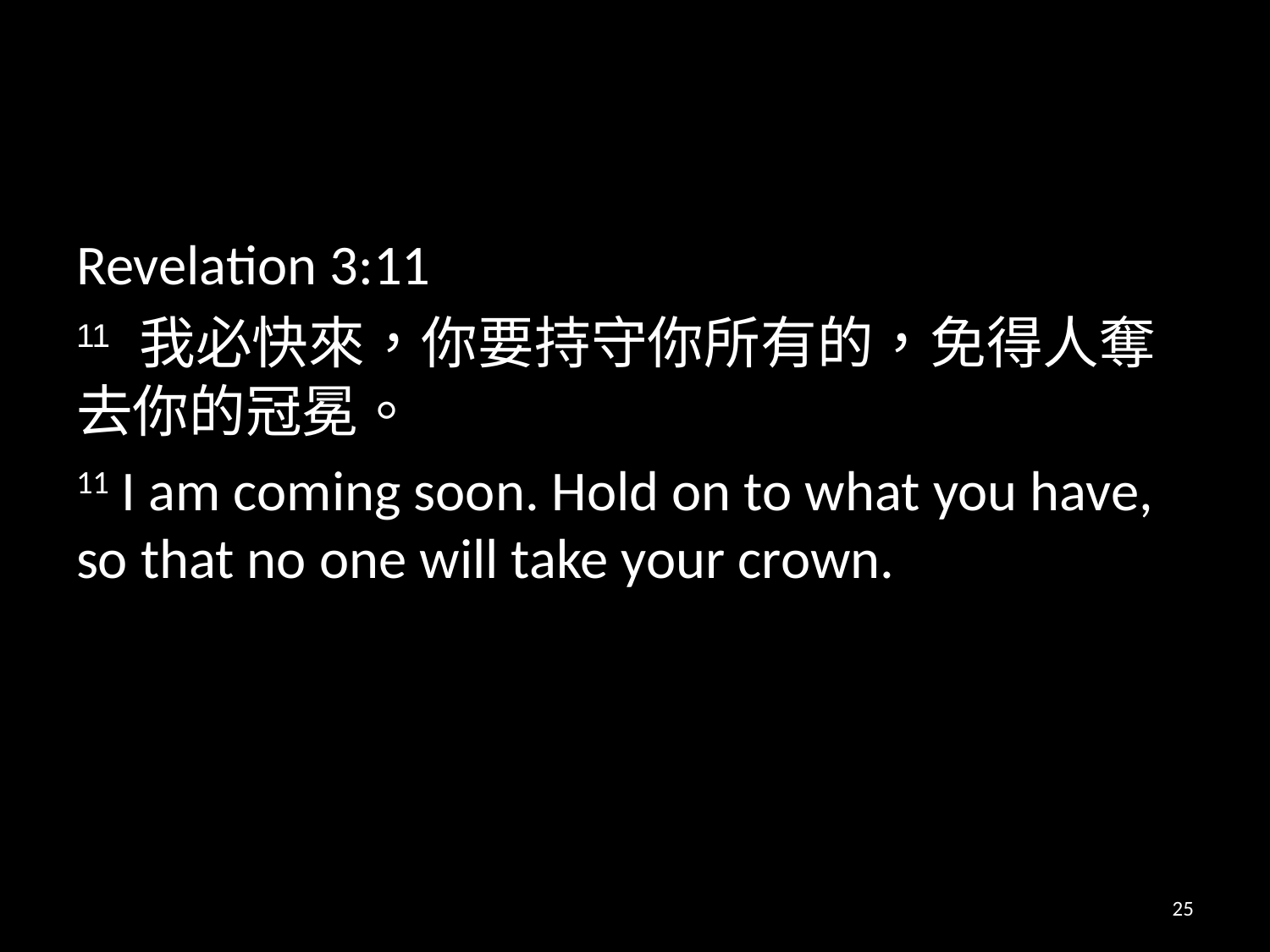

#
Revelation 3:11
11 我必快來，你要持守你所有的，免得人奪去你的冠冕。
11 I am coming soon. Hold on to what you have, so that no one will take your crown.

25